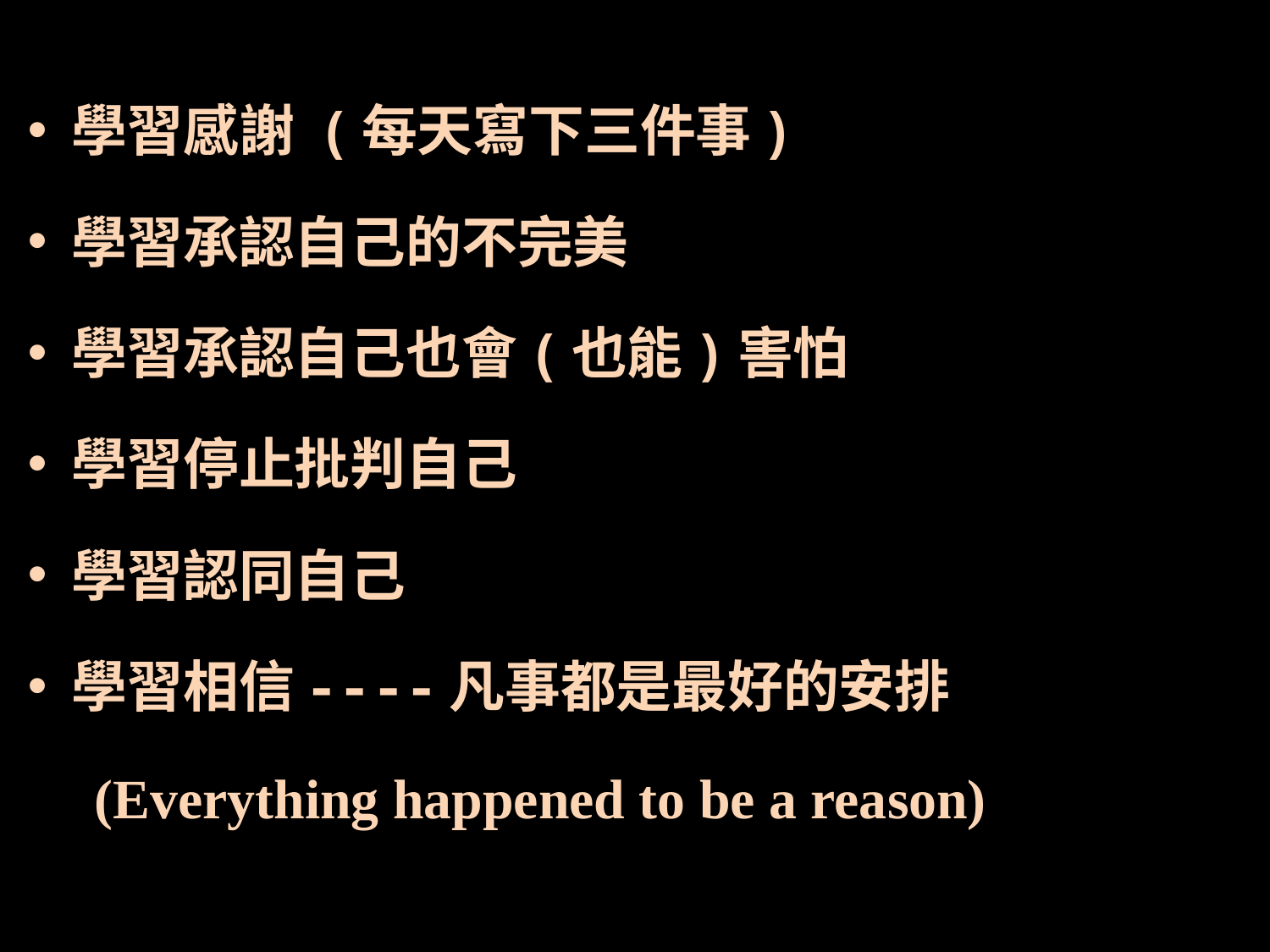

學習感謝 (每天寫下三件事)
學習承認自己的不完美
學習承認自己也會(也能)害怕
學習停止批判自己
學習認同自己
學習相信----凡事都是最好的安排
  (Everything happened to be a reason)